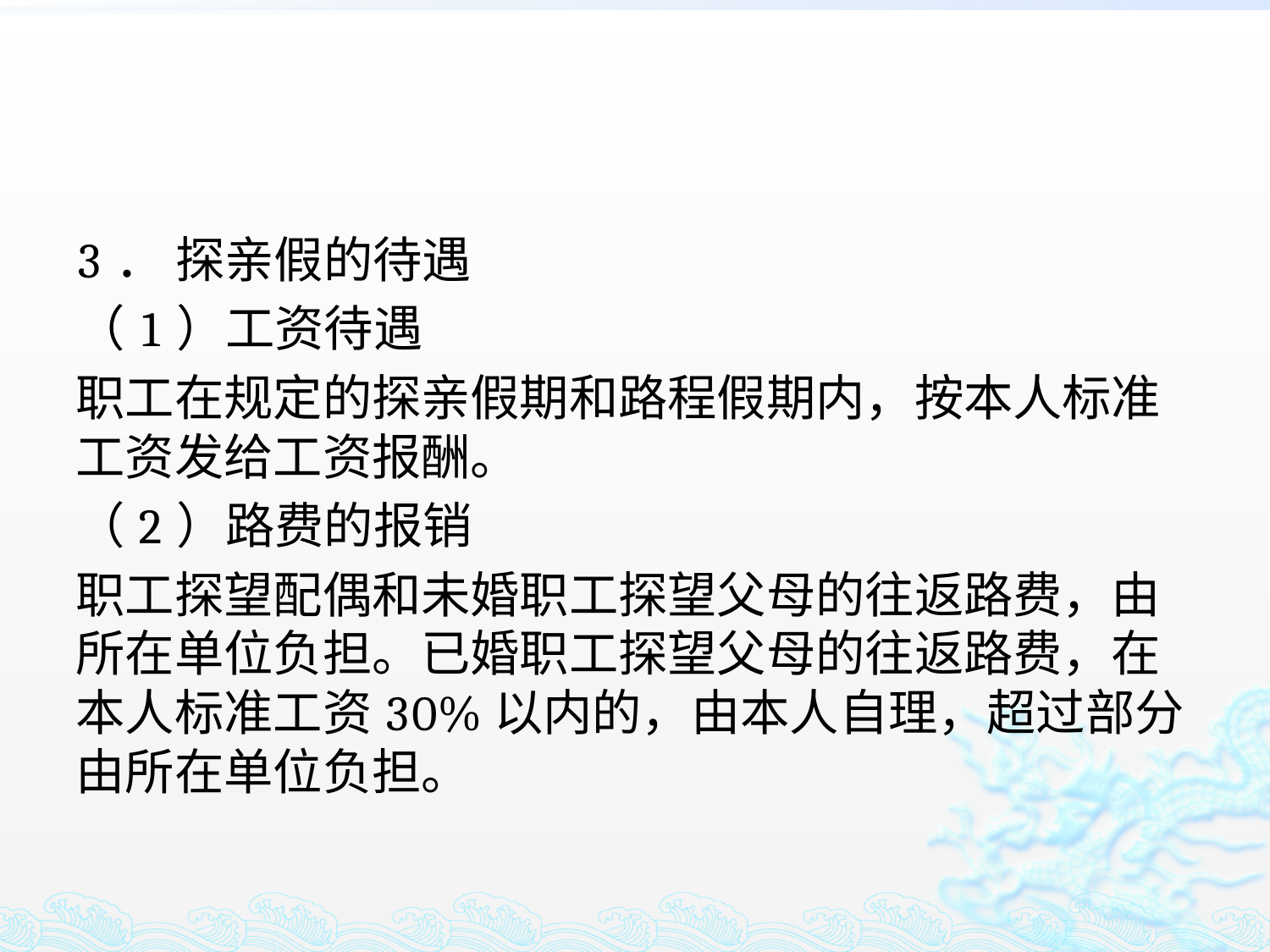

#
3． 探亲假的待遇
（1）工资待遇
职工在规定的探亲假期和路程假期内，按本人标准工资发给工资报酬。
（2）路费的报销
职工探望配偶和未婚职工探望父母的往返路费，由所在单位负担。已婚职工探望父母的往返路费，在本人标准工资30%以内的，由本人自理，超过部分由所在单位负担。